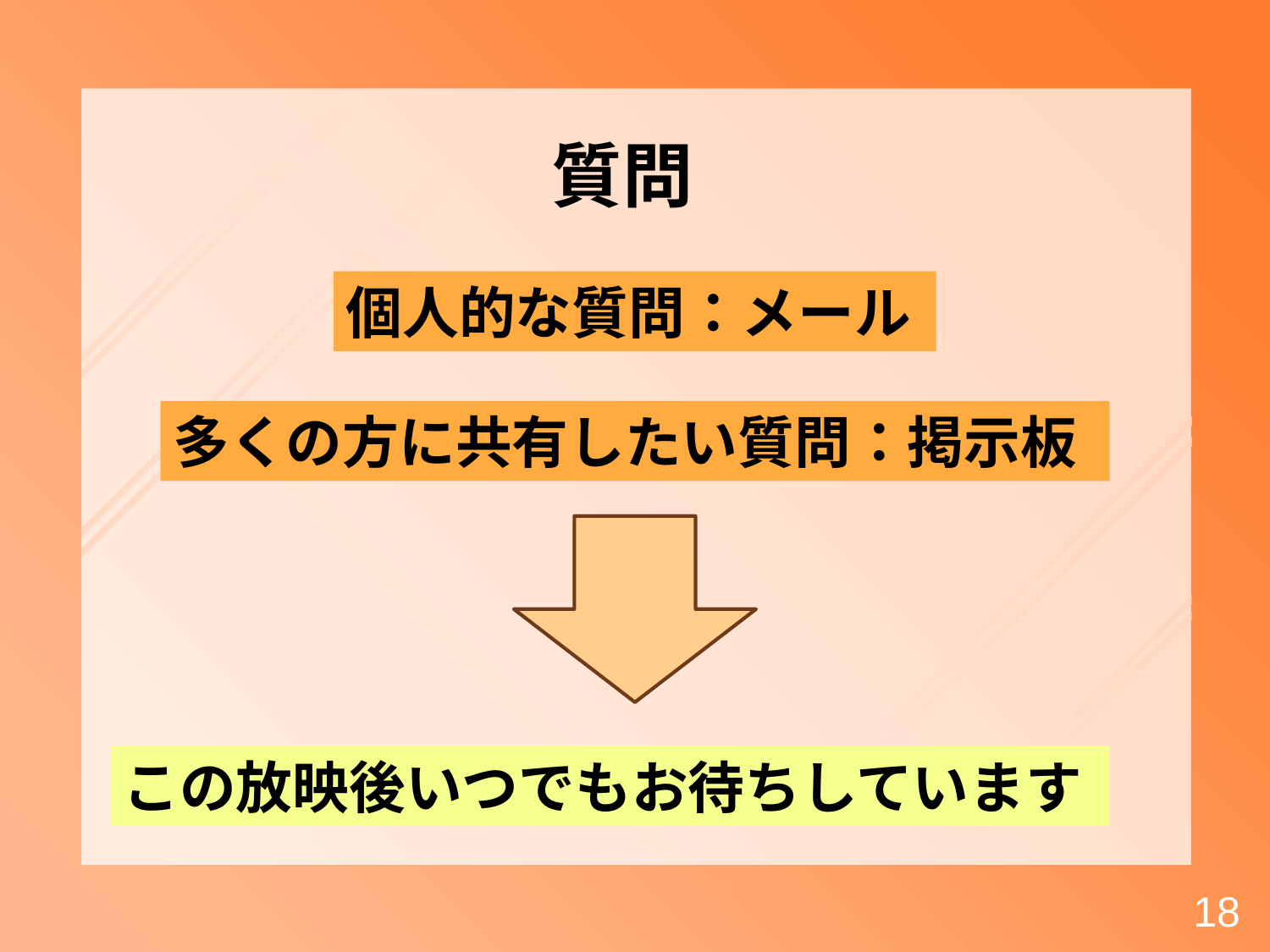

質問
個人的な質問：メール
多くの方に共有したい質問：掲示板

この放映後いつでもお待ちしています
18